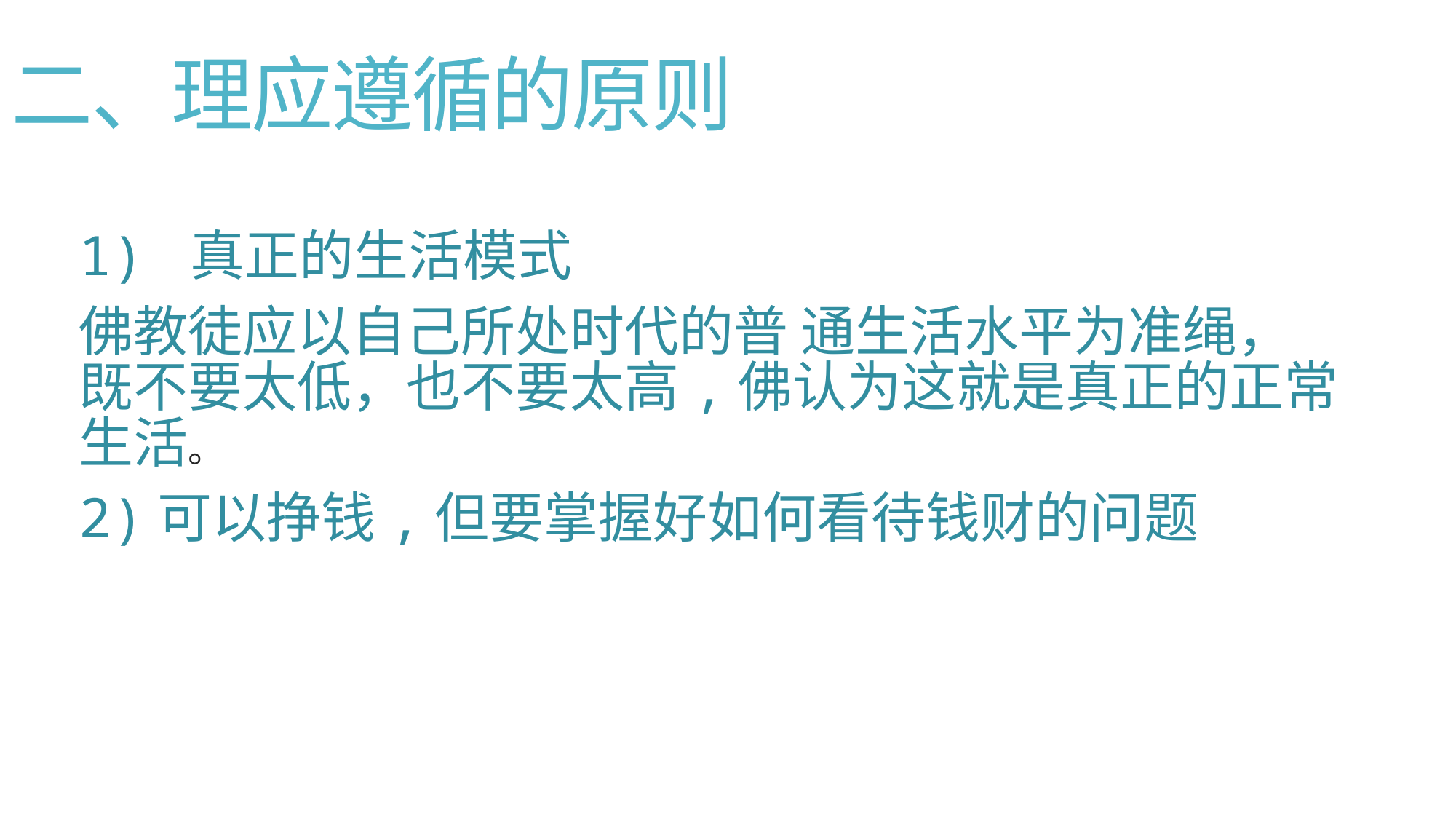

# 二、理应遵循的原则
1) 真正的生活模式
佛教徒应以自己所处时代的普 通生活水平为准绳，既不要太低，也不要太高,佛认为这就是真正的正常生活。
2)可以挣钱,但要掌握好如何看待钱财的问题